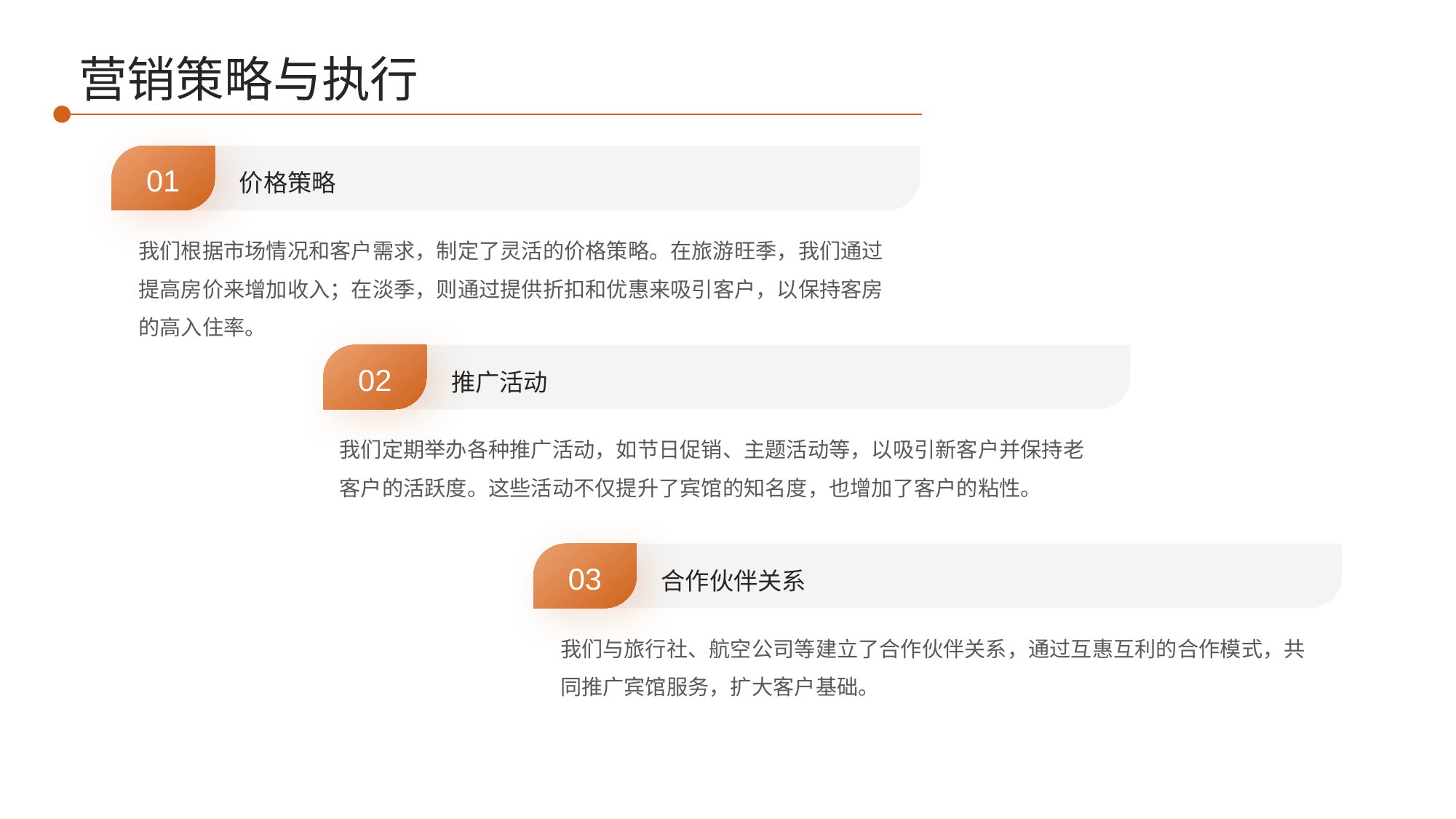

营销策略与执行

01
价格策略
我们根据市场情况和客户需求，制定了灵活的价格策略。在旅游旺季，我们通过提高房价来增加收入；在淡季，则通过提供折扣和优惠来吸引客户，以保持客房的高入住率。

02
推广活动
我们定期举办各种推广活动，如节日促销、主题活动等，以吸引新客户并保持老客户的活跃度。这些活动不仅提升了宾馆的知名度，也增加了客户的粘性。

03
合作伙伴关系
我们与旅行社、航空公司等建立了合作伙伴关系，通过互惠互利的合作模式，共同推广宾馆服务，扩大客户基础。